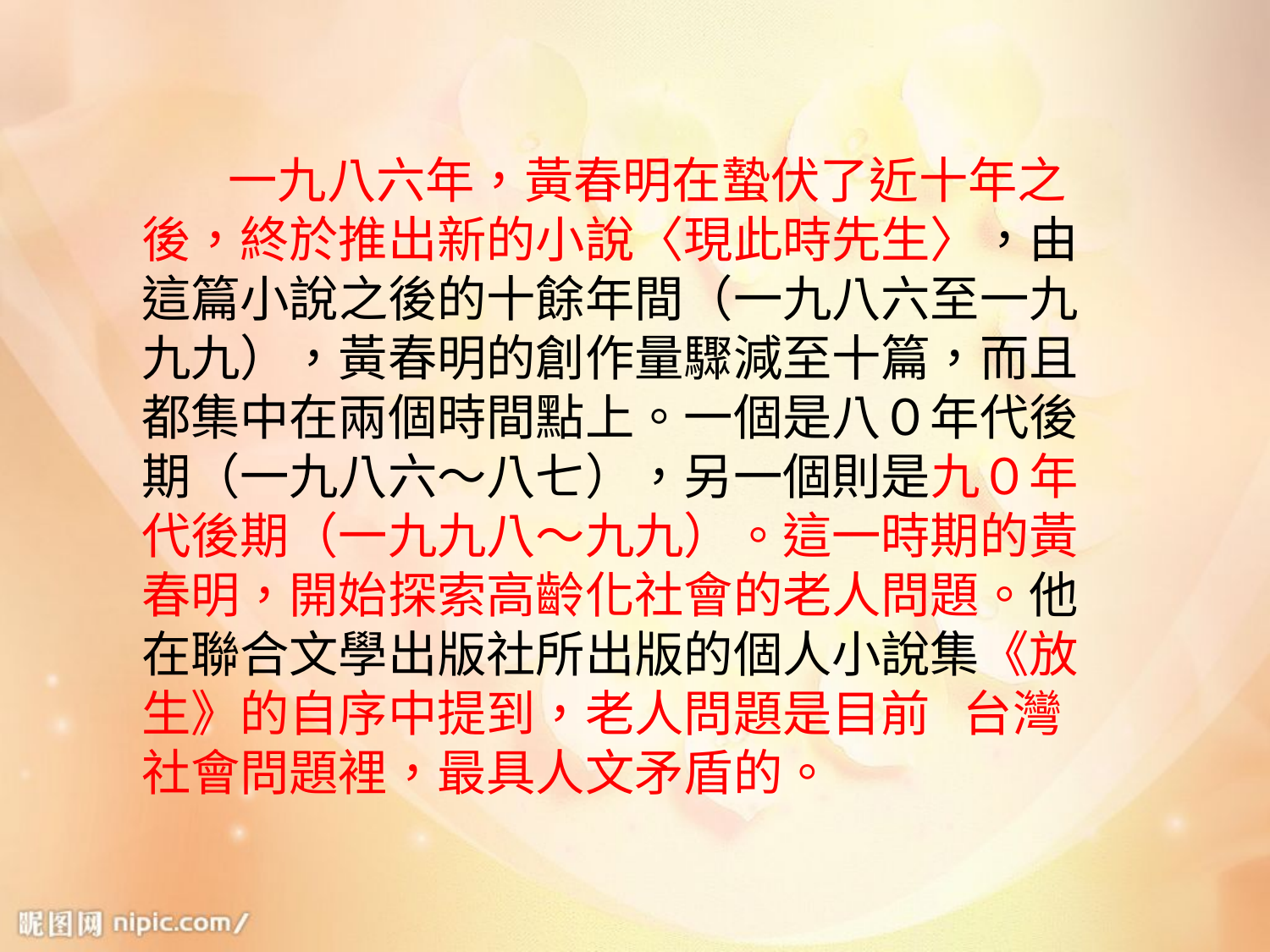

一九八六年，黃春明在蟄伏了近十年之後，終於推出新的小說〈現此時先生〉，由這篇小說之後的十餘年間（一九八六至一九九九），黃春明的創作量驟減至十篇，而且都集中在兩個時間點上。一個是八０年代後期（一九八六～八七），另一個則是九０年代後期（一九九八～九九）。這一時期的黃春明，開始探索高齡化社會的老人問題。他在聯合文學出版社所出版的個人小說集《放生》的自序中提到，老人問題是目前   台灣社會問題裡，最具人文矛盾的。